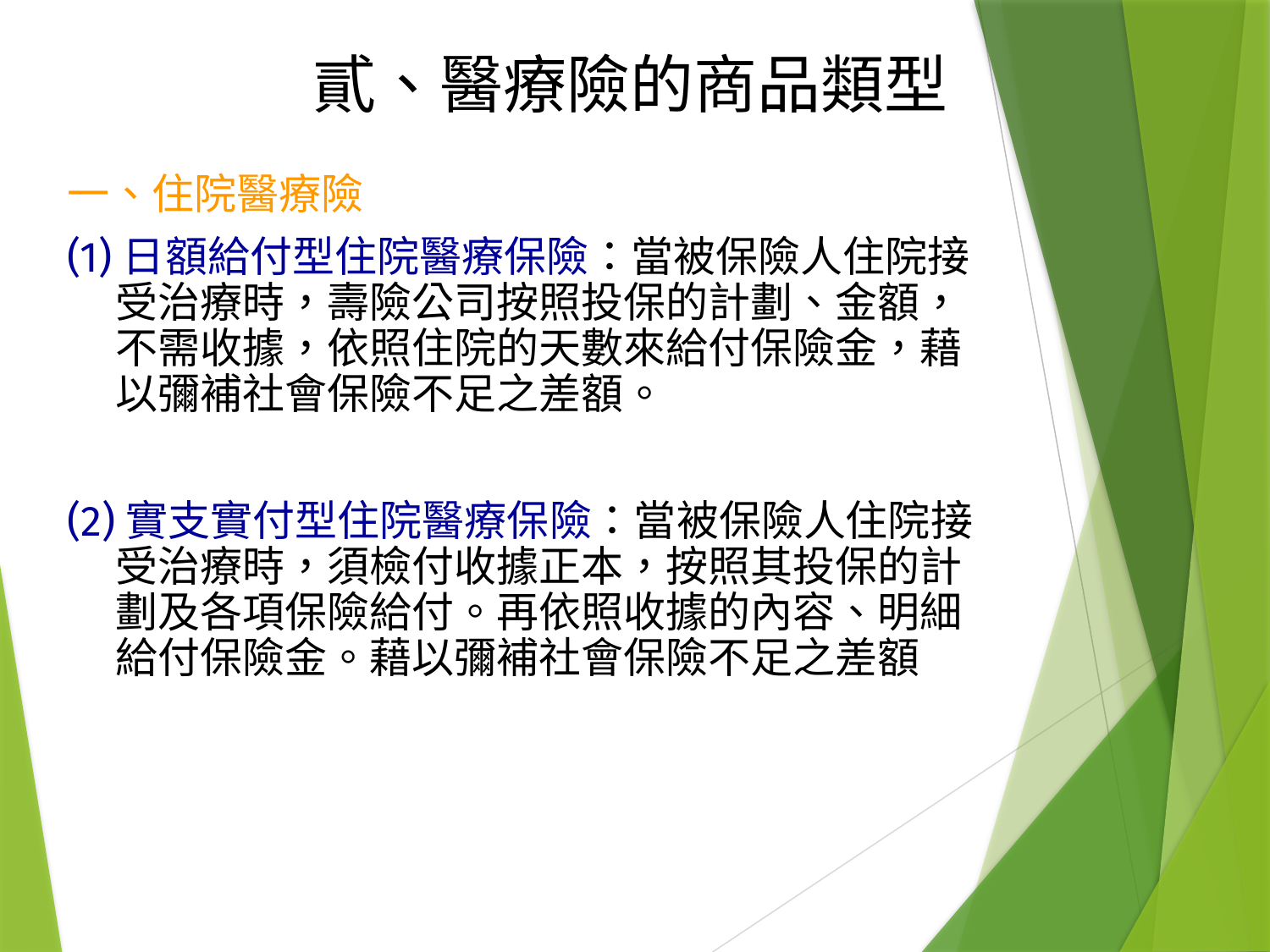

貳、醫療險的商品類型
一、住院醫療險
(1)日額給付型住院醫療保險：當被保險人住院接受治療時，壽險公司按照投保的計劃、金額，不需收據，依照住院的天數來給付保險金，藉以彌補社會保險不足之差額。

(2)實支實付型住院醫療保險：當被保險人住院接受治療時，須檢付收據正本，按照其投保的計劃及各項保險給付。再依照收據的內容、明細給付保險金。藉以彌補社會保險不足之差額